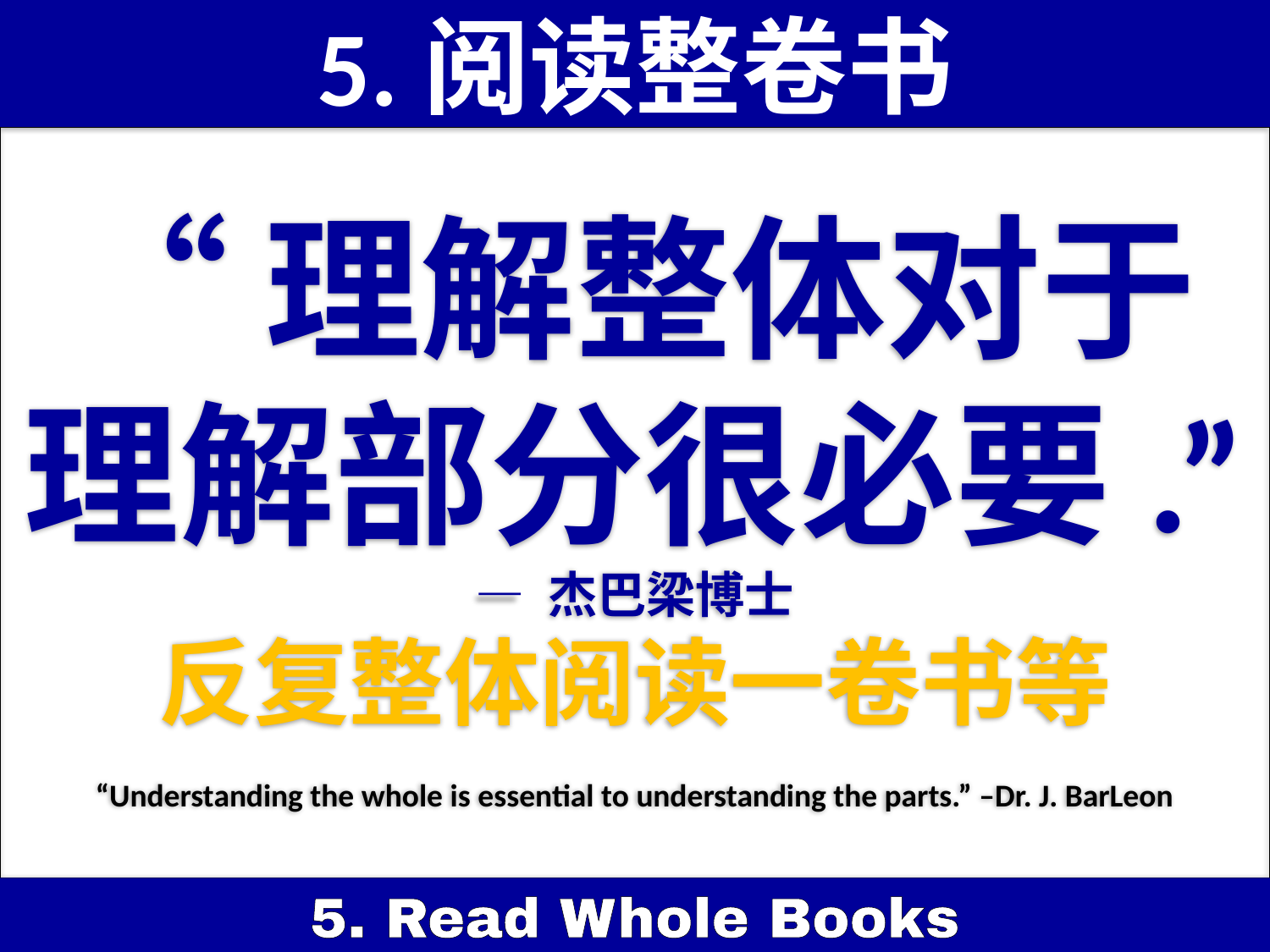

5.阅读整卷书
“理解整体对于理解部分很必要.”
— 杰巴梁博士
反复整体阅读一卷书等

“Understanding the whole is essential to understanding the parts.” –Dr. J. BarLeon
5. Read Whole Books